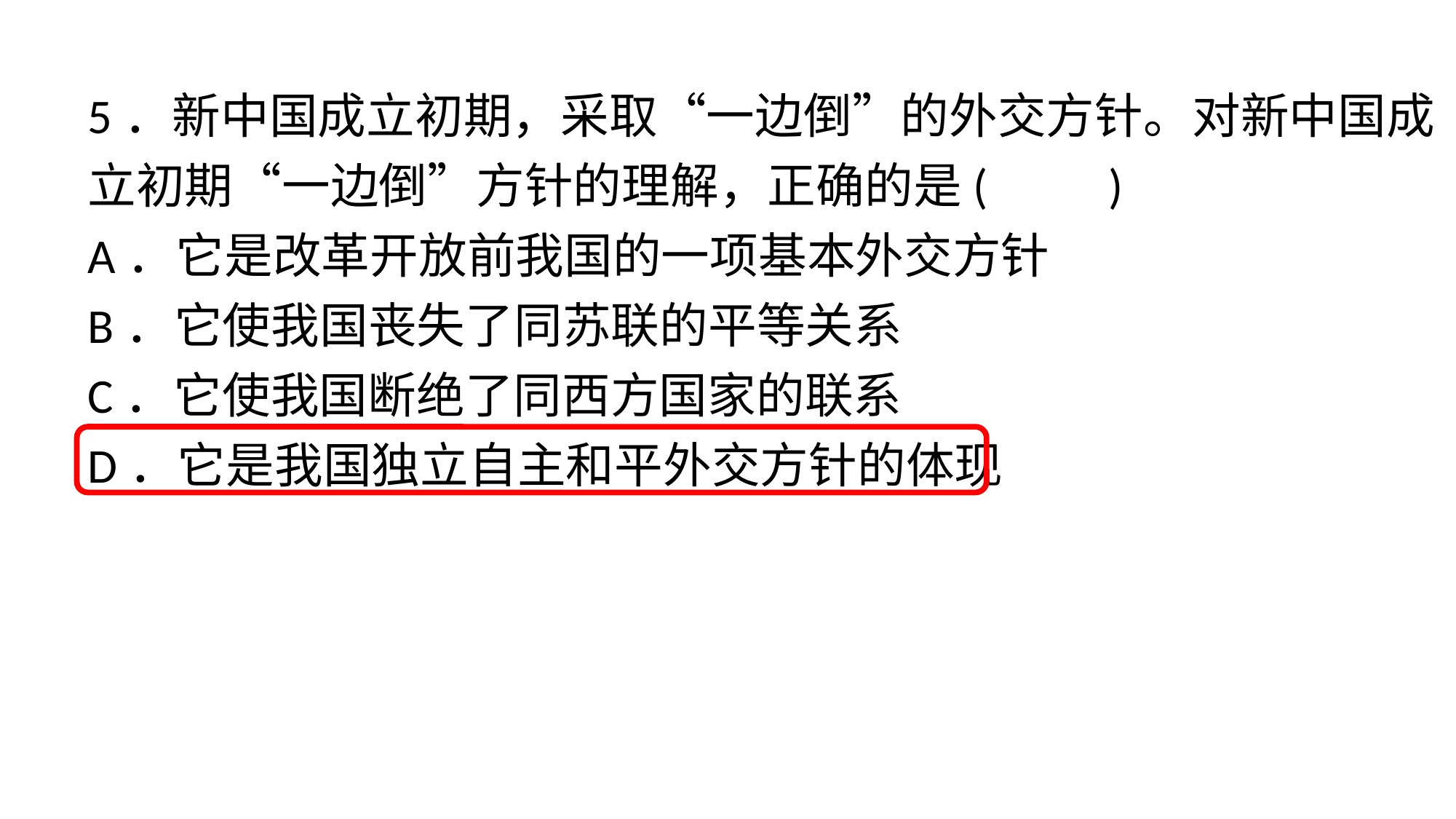

5．新中国成立初期，采取“一边倒”的外交方针。对新中国成立初期“一边倒”方针的理解，正确的是(　　)
A．它是改革开放前我国的一项基本外交方针
B．它使我国丧失了同苏联的平等关系
C．它使我国断绝了同西方国家的联系
D．它是我国独立自主和平外交方针的体现